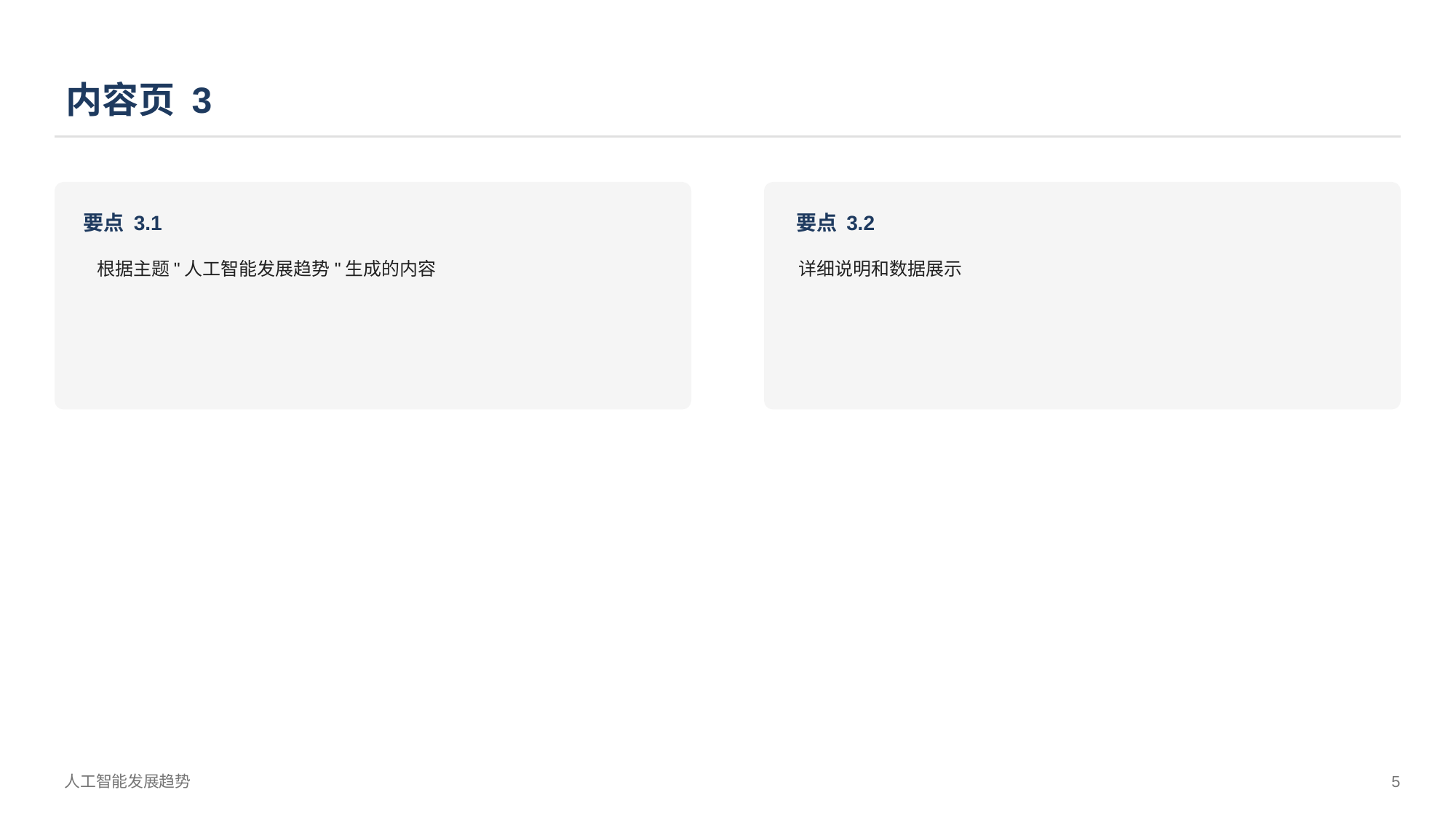

内容页 3

要点 3.1
要点 3.2
根据主题"人工智能发展趋势"生成的内容
详细说明和数据展示
人工智能发展趋势
5